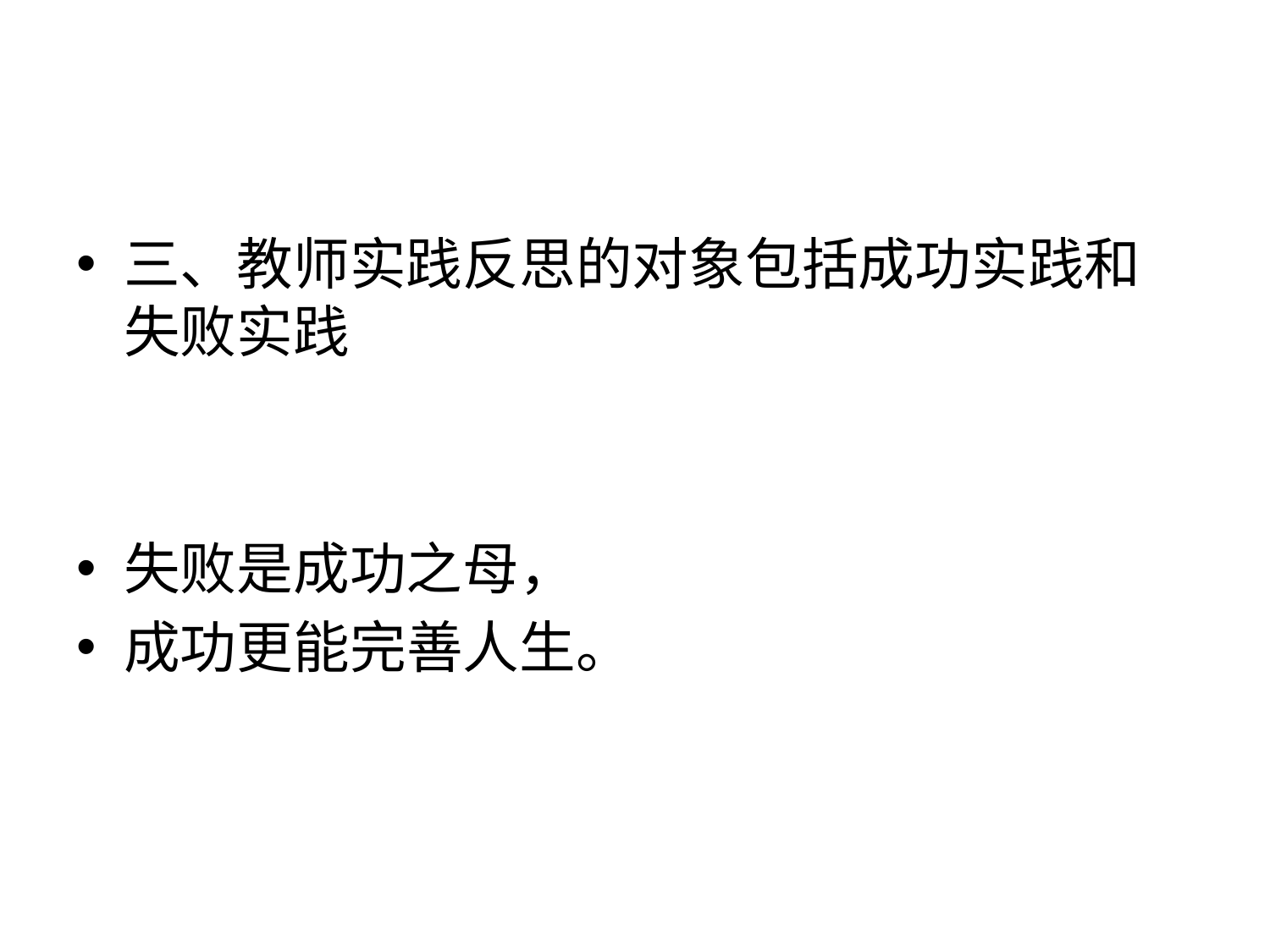

#
三、教师实践反思的对象包括成功实践和失败实践

失败是成功之母，
成功更能完善人生。